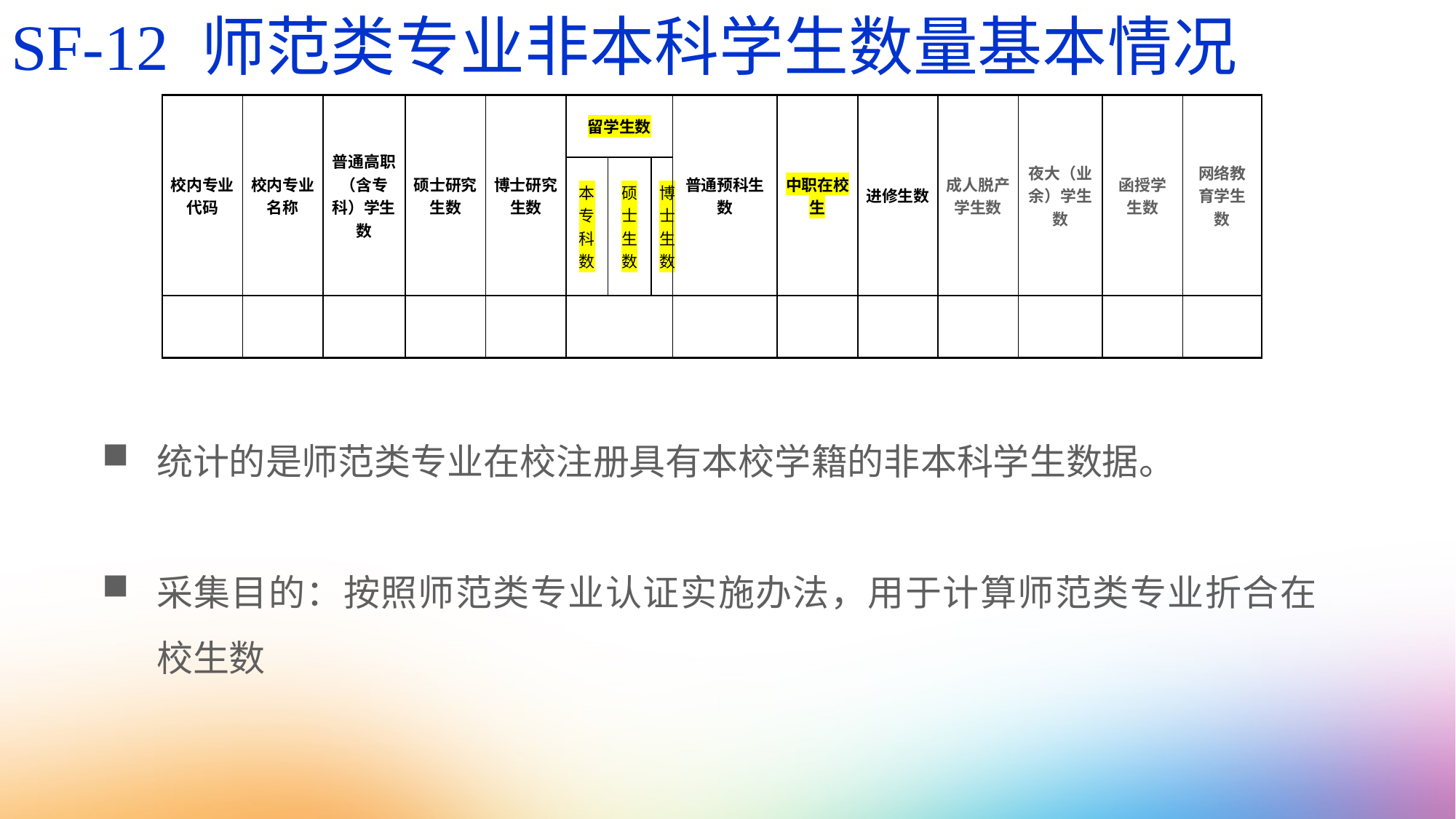

SF-12 师范类专业非本科学生数量基本情况

| 校内专业代码 | 校内专业名称 | 普通高职（含专科）学生数 | 硕士研究生数 | 博士研究生数 | 留学生数 |  |  | 普通预科生数 | 中职在校生 | 进修生数 | 成人脱产学生数 | 夜大（业余）学生数 | 函授学 生数 | 网络教育学生数 |
| --- | --- | --- | --- | --- | --- | --- | --- | --- | --- | --- | --- | --- | --- | --- |
|  |  |  |  |  | 本专科数 | 硕士生数 | 博士生数 |  |  |  |  |  |  |  |
|  |  |  |  |  |  |  |  |  |  |  |  |  |  |  |
统计的是师范类专业在校注册具有本校学籍的非本科学生数据。

采集目的：按照师范类专业认证实施办法，用于计算师范类专业折合在校生数